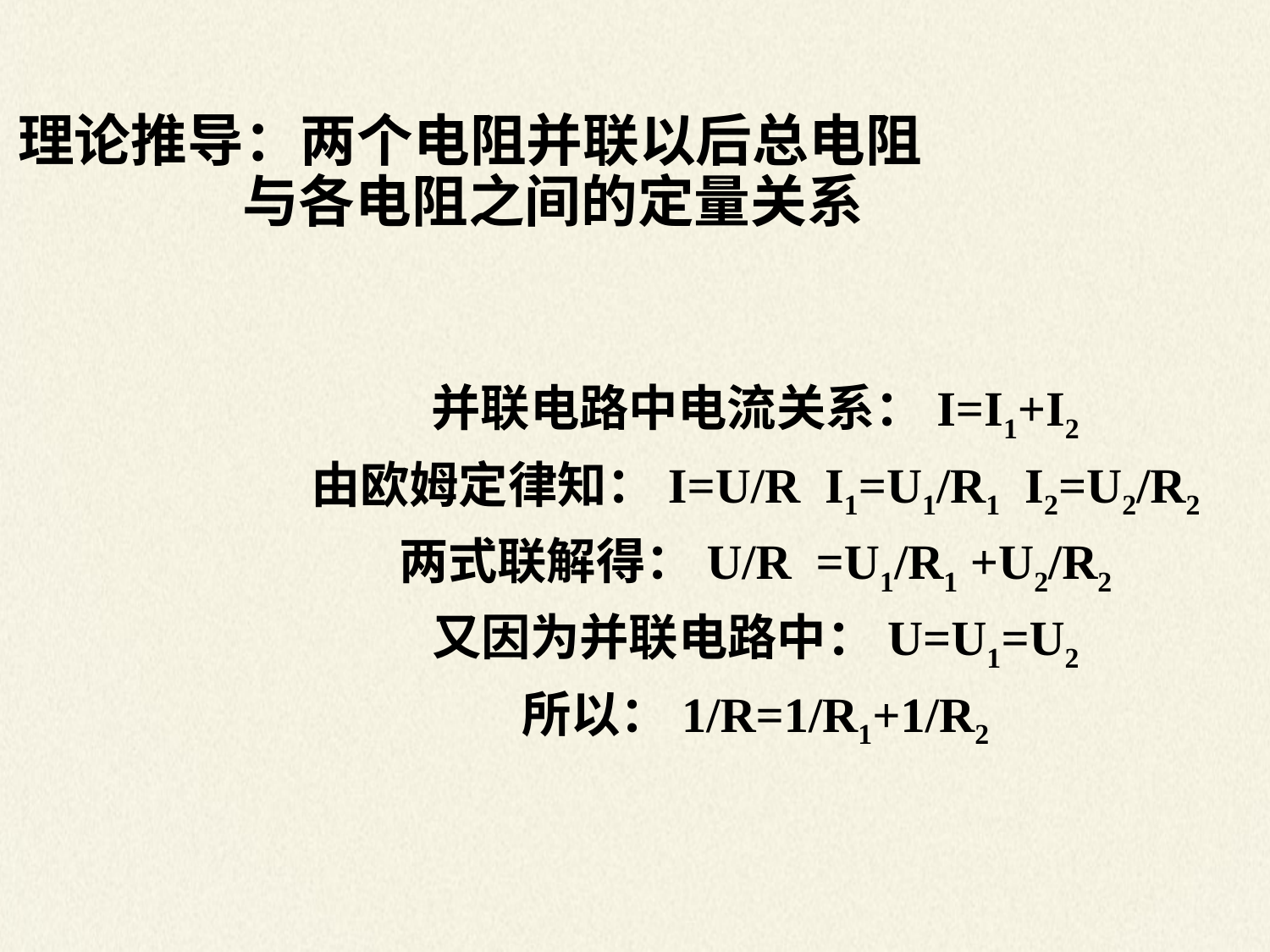

理论推导：两个电阻并联以后总电阻              与各电阻之间的定量关系

并联电路中电流关系：I=I1+I2
由欧姆定律知：I=U/R  I1=U1/R1  I2=U2/R2
两式联解得：U/R  =U1/R1 +U2/R2
又因为并联电路中：U=U1=U2
所以：1/R=1/R1+1/R2